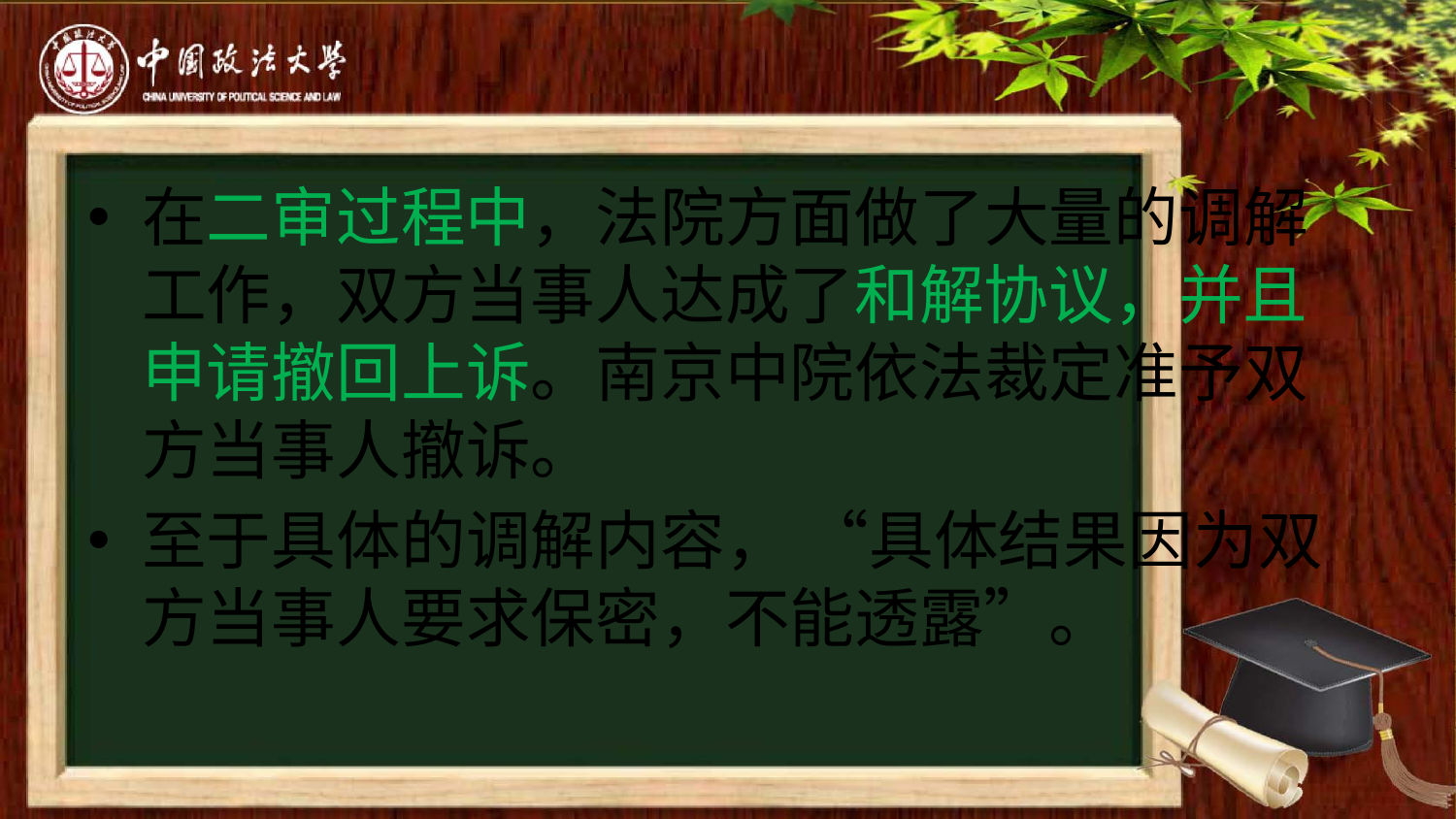

#
在二审过程中，法院方面做了大量的调解工作，双方当事人达成了和解协议，并且申请撤回上诉。南京中院依法裁定准予双方当事人撤诉。
至于具体的调解内容， “具体结果因为双方当事人要求保密，不能透露”。